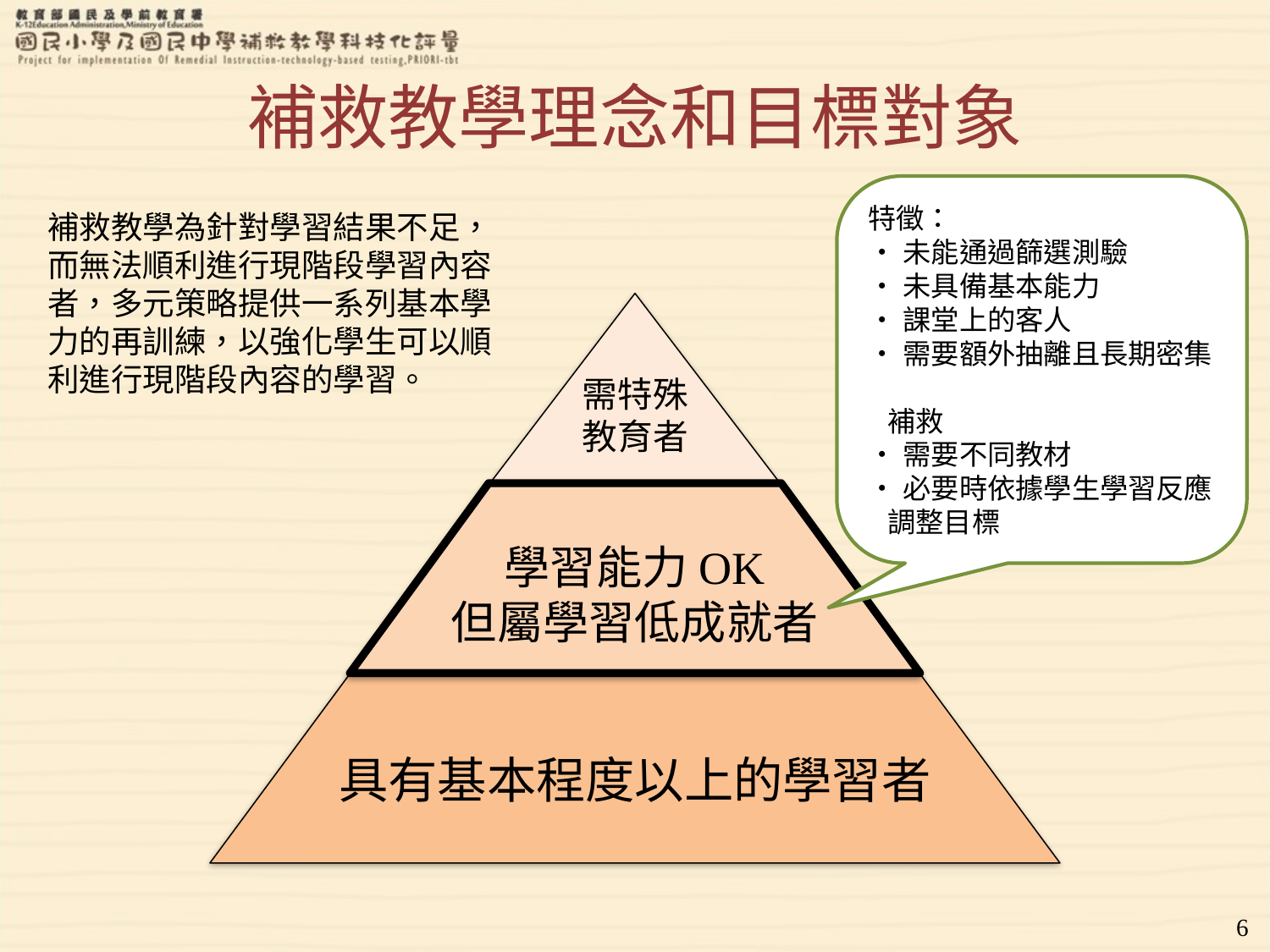

# 補救教學理念和目標對象
特徵：
‧未能通過篩選測驗
‧未具備基本能力
‧課堂上的客人
‧需要額外抽離且長期密集
  補救
‧需要不同教材
‧必要時依據學生學習反應
  調整目標
需特殊教育者

學習能力OK
但屬學習低成就者
具有基本程度以上的學習者
補救教學為針對學習結果不足，而無法順利進行現階段學習內容者，多元策略提供一系列基本學力的再訓練，以強化學生可以順利進行現階段內容的學習。
6